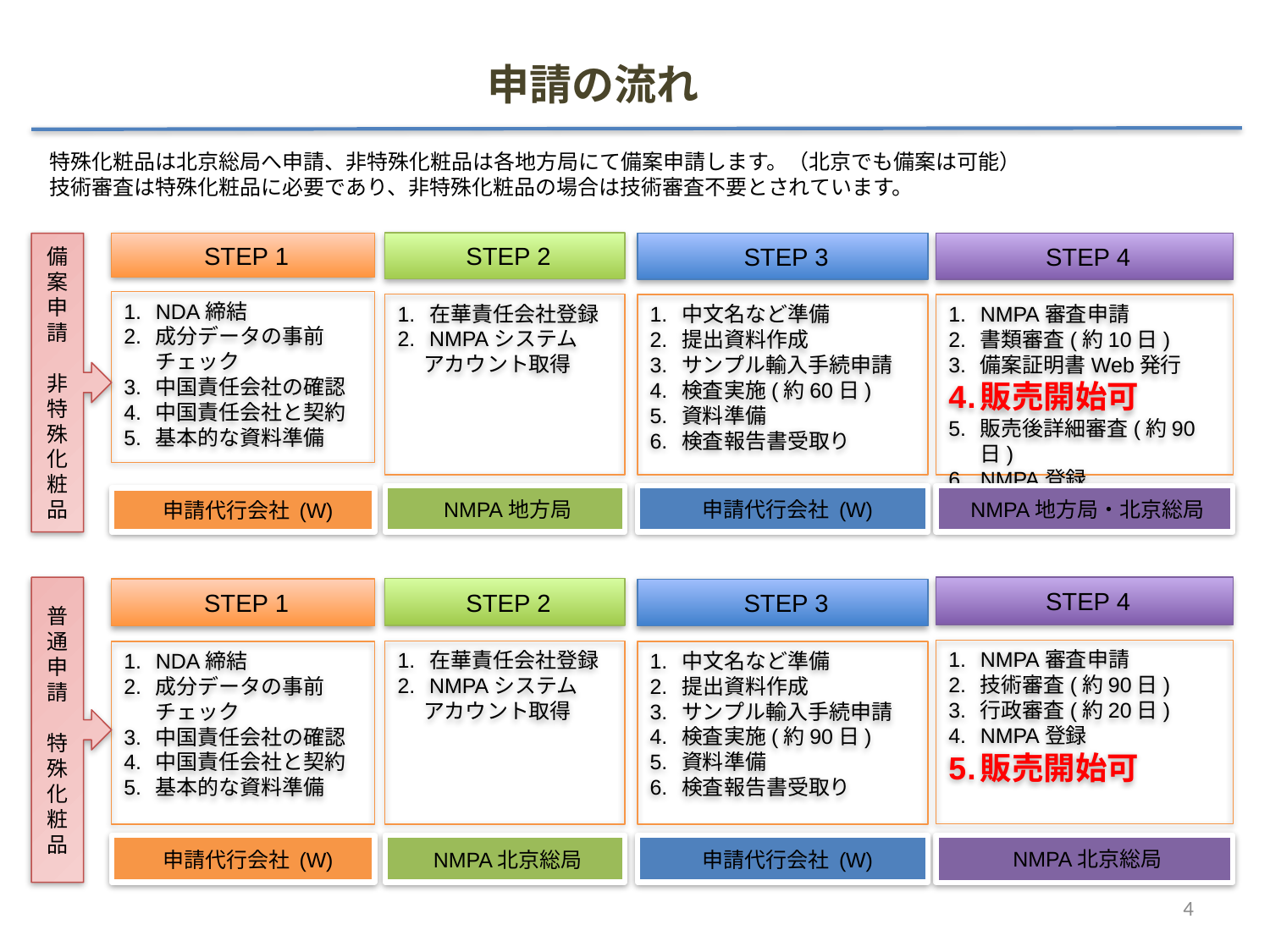

# 申請の流れ
特殊化粧品は北京総局へ申請、非特殊化粧品は各地方局にて備案申請します。（北京でも備案は可能）
技術審査は特殊化粧品に必要であり、非特殊化粧品の場合は技術審査不要とされています。
 STEP 2
在華責任会社登録
NMPAシステム
　 アカウント取得

 NMPA地方局
 STEP 1
NDA締結
成分データの事前チェック
中国責任会社の確認
中国責任会社と契約
基本的な資料準備

 申請代行会社 (W)
 STEP 3
中文名など準備
提出資料作成
サンプル輸入手続申請
検査実施(約60日)
資料準備
検査報告書受取り

 申請代行会社 (W)
 STEP 4
NMPA審査申請
書類審査(約10日)
備案証明書Web発行
販売開始可
販売後詳細審査(約90日)
NMPA登録

 NMPA地方局・北京総局
備案申請

非特殊化粧品
 STEP 4
NMPA審査申請
技術審査(約90日)
行政審査(約20日)
NMPA登録
販売開始可

 NMPA北京総局
 STEP 2
在華責任会社登録
NMPAシステム
　 アカウント取得
 NMPA北京総局
 STEP 3
中文名など準備
提出資料作成
サンプル輸入手続申請
検査実施(約90日)
資料準備
検査報告書受取り

 申請代行会社 (W)
 STEP 1
NDA締結
成分データの事前チェック
中国責任会社の確認
中国責任会社と契約
基本的な資料準備

 申請代行会社 (W)
普通申請

特殊化粧品
4